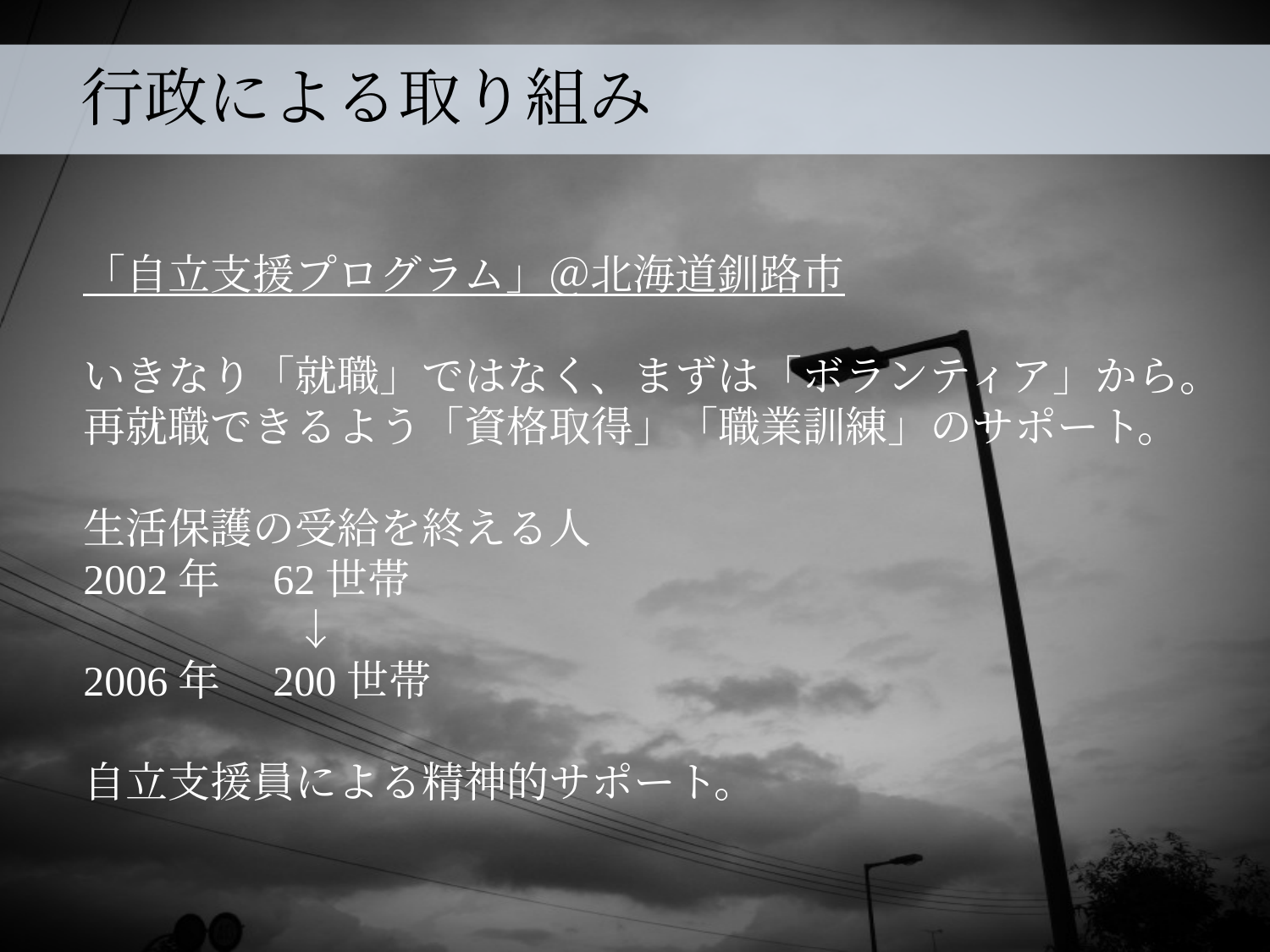

行政による取り組み
「自立支援プログラム」＠北海道釧路市

いきなり「就職」ではなく、まずは「ボランティア」から。
再就職できるよう「資格取得」「職業訓練」のサポート。

生活保護の受給を終える人
2002年　62世帯
　　　　　↓
2006年　200世帯

自立支援員による精神的サポート。